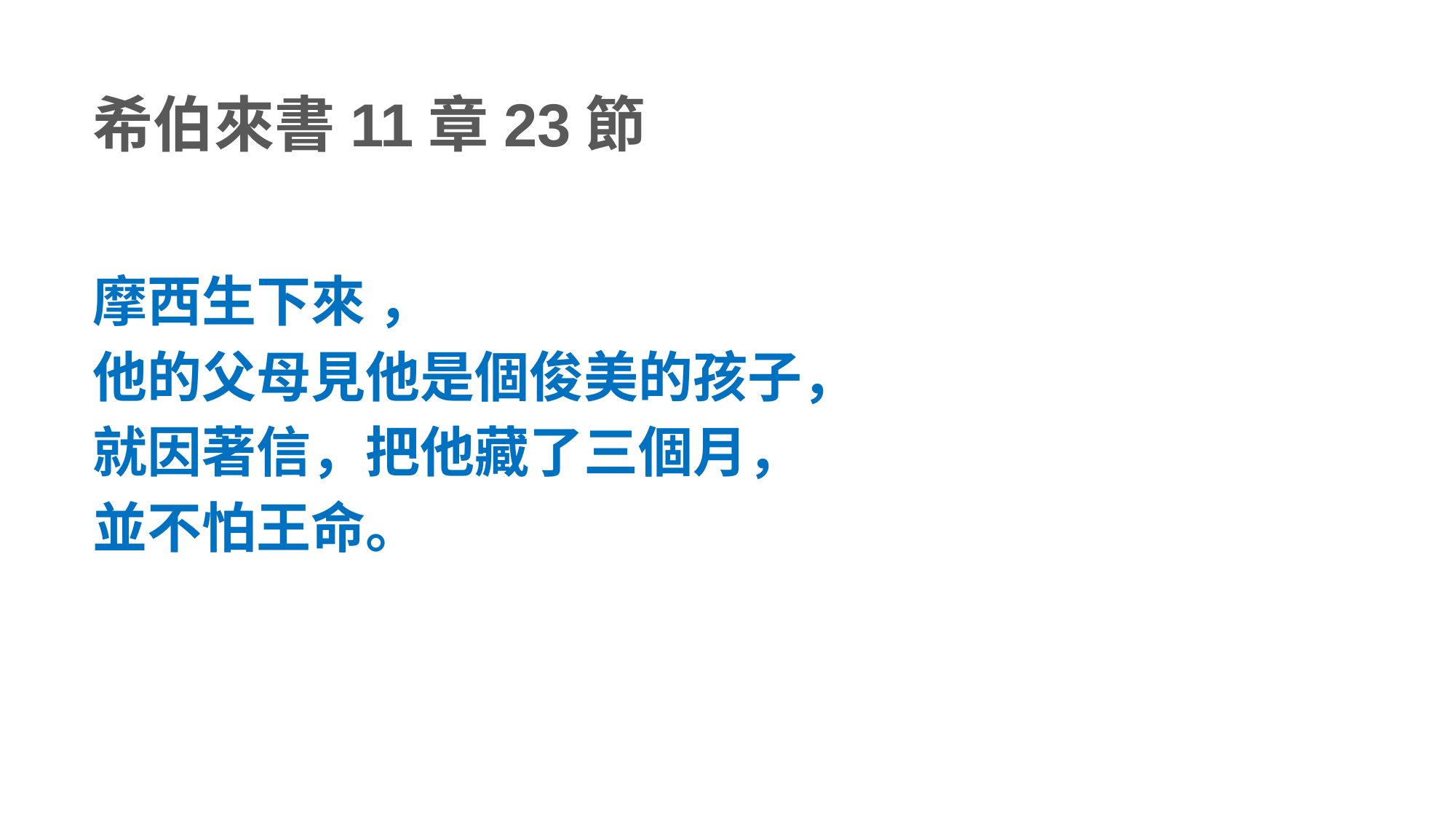

希伯來書11章23節

摩西生下來 ，
他的父母見他是個俊美的孩子，
就因著信，把他藏了三個月，
並不怕王命。